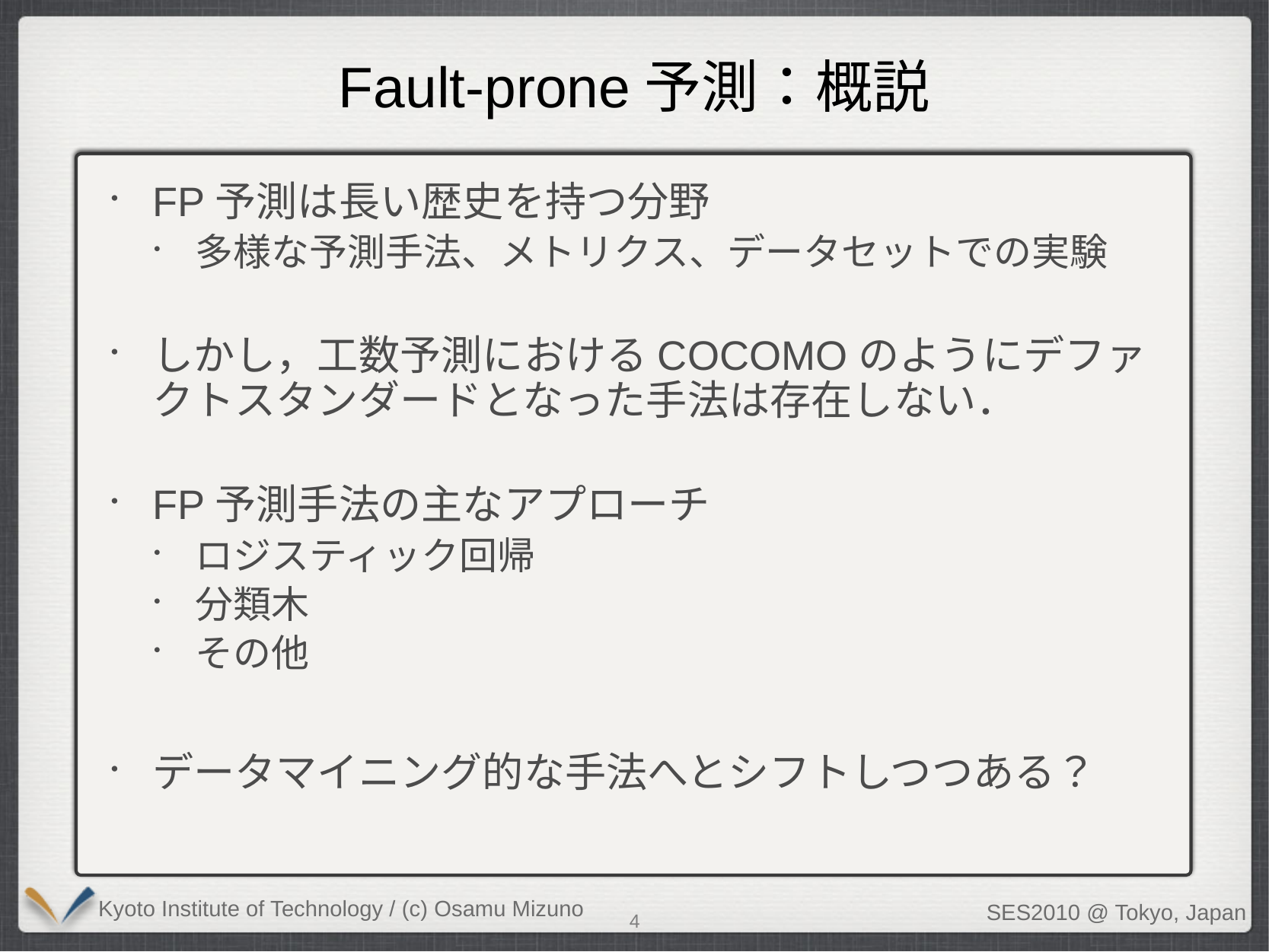

# Fault-prone予測：概説
FP予測は長い歴史を持つ分野
多様な予測手法、メトリクス、データセットでの実験

しかし，工数予測におけるCOCOMOのようにデファクトスタンダードとなった手法は存在しない．

FP予測手法の主なアプローチ
ロジスティック回帰
分類木
その他

データマイニング的な手法へとシフトしつつある？
4